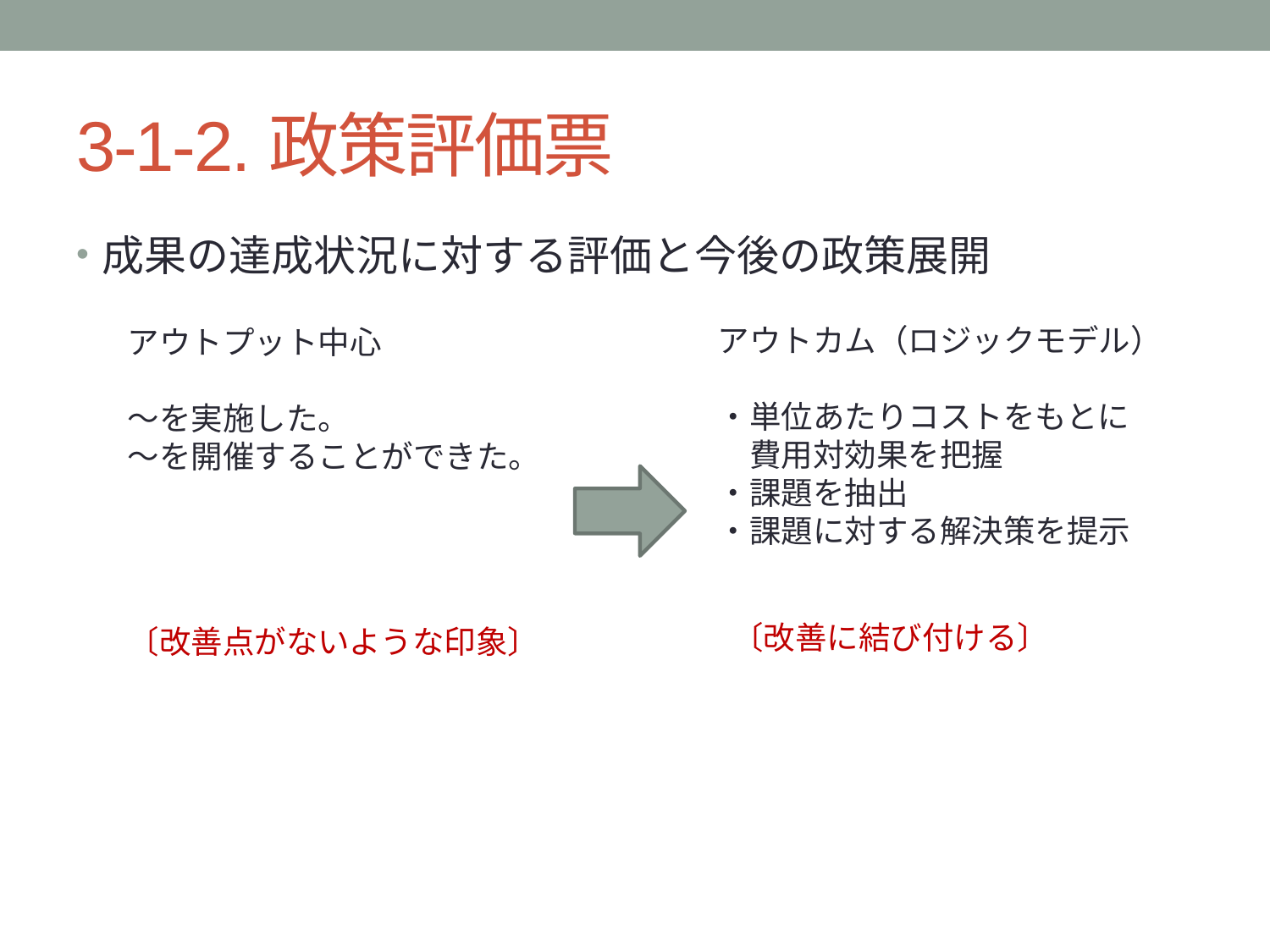

# 3-1-2.政策評価票
成果の達成状況に対する評価と今後の政策展開
アウトカム（ロジックモデル）

・単位あたりコストをもとに
　費用対効果を把握
・課題を抽出
・課題に対する解決策を提示

アウトプット中心

～を実施した。
～を開催することができた。

〔改善に結び付ける〕

〔改善点がないような印象〕